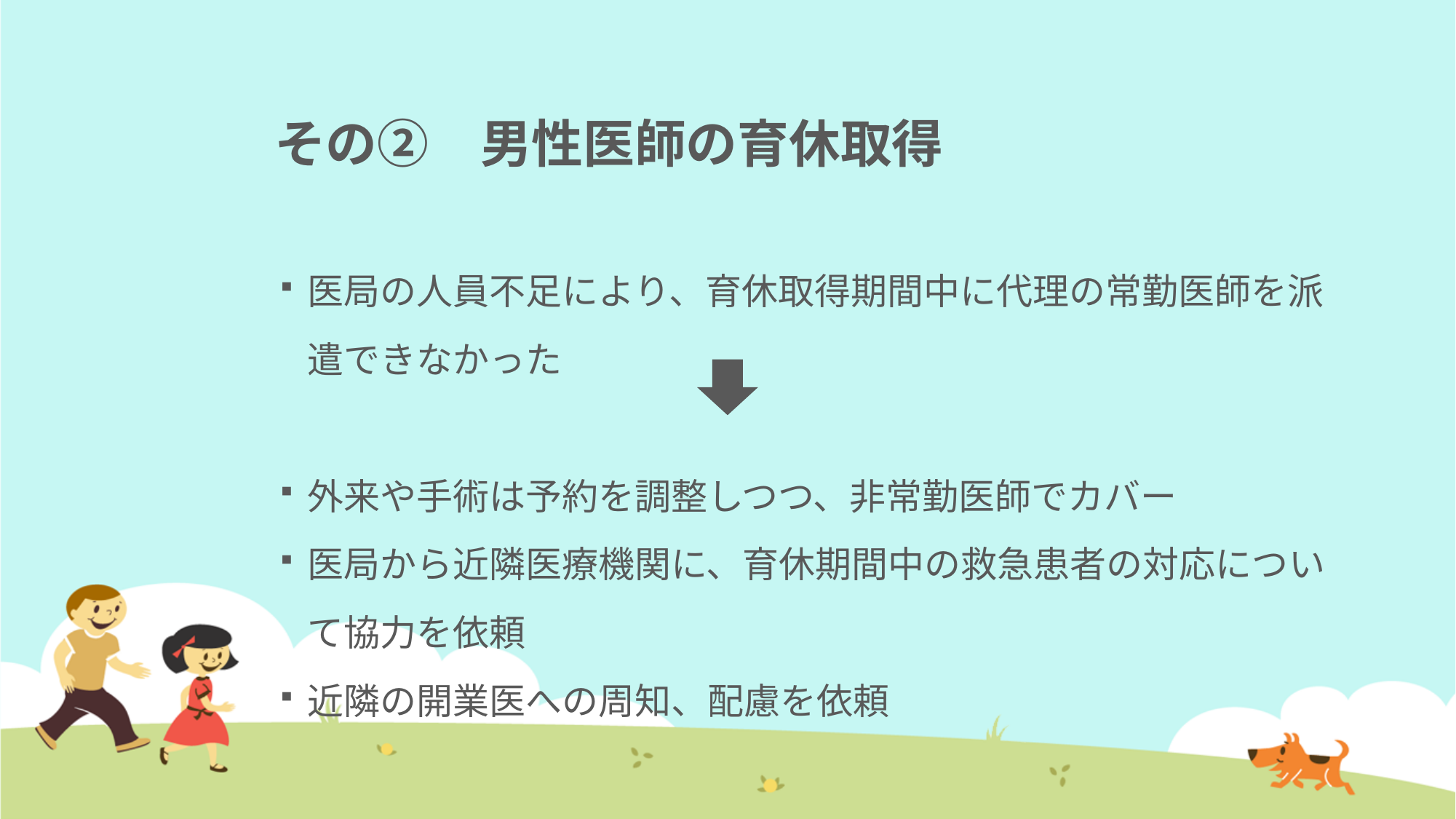

# その②　男性医師の育休取得
医局の人員不足により、育休取得期間中に代理の常勤医師を派遣できなかった

外来や手術は予約を調整しつつ、非常勤医師でカバー
医局から近隣医療機関に、育休期間中の救急患者の対応について協力を依頼
近隣の開業医への周知、配慮を依頼